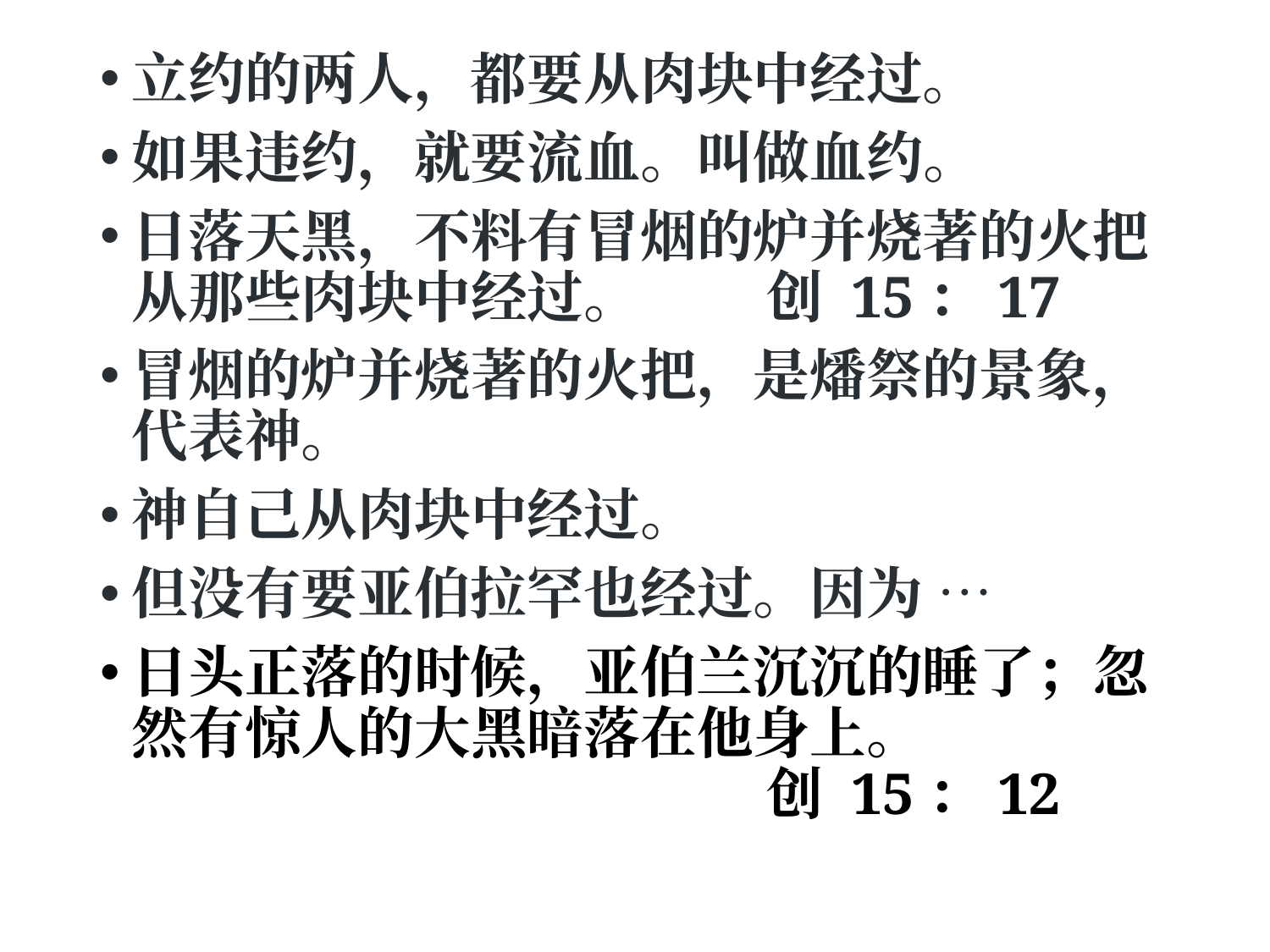

立约的两人，都要从肉块中经过。
如果违约，就要流血。叫做血约。
日落天黑，不料有冒烟的炉并烧著的火把从那些肉块中经过。	创 15：17
冒烟的炉并烧著的火把，是燔祭的景象，代表神。
神自己从肉块中经过。
但没有要亚伯拉罕也经过。因为 …
日头正落的时候，亚伯兰沉沉的睡了；忽然有惊人的大黑暗落在他身上。							创 15：12